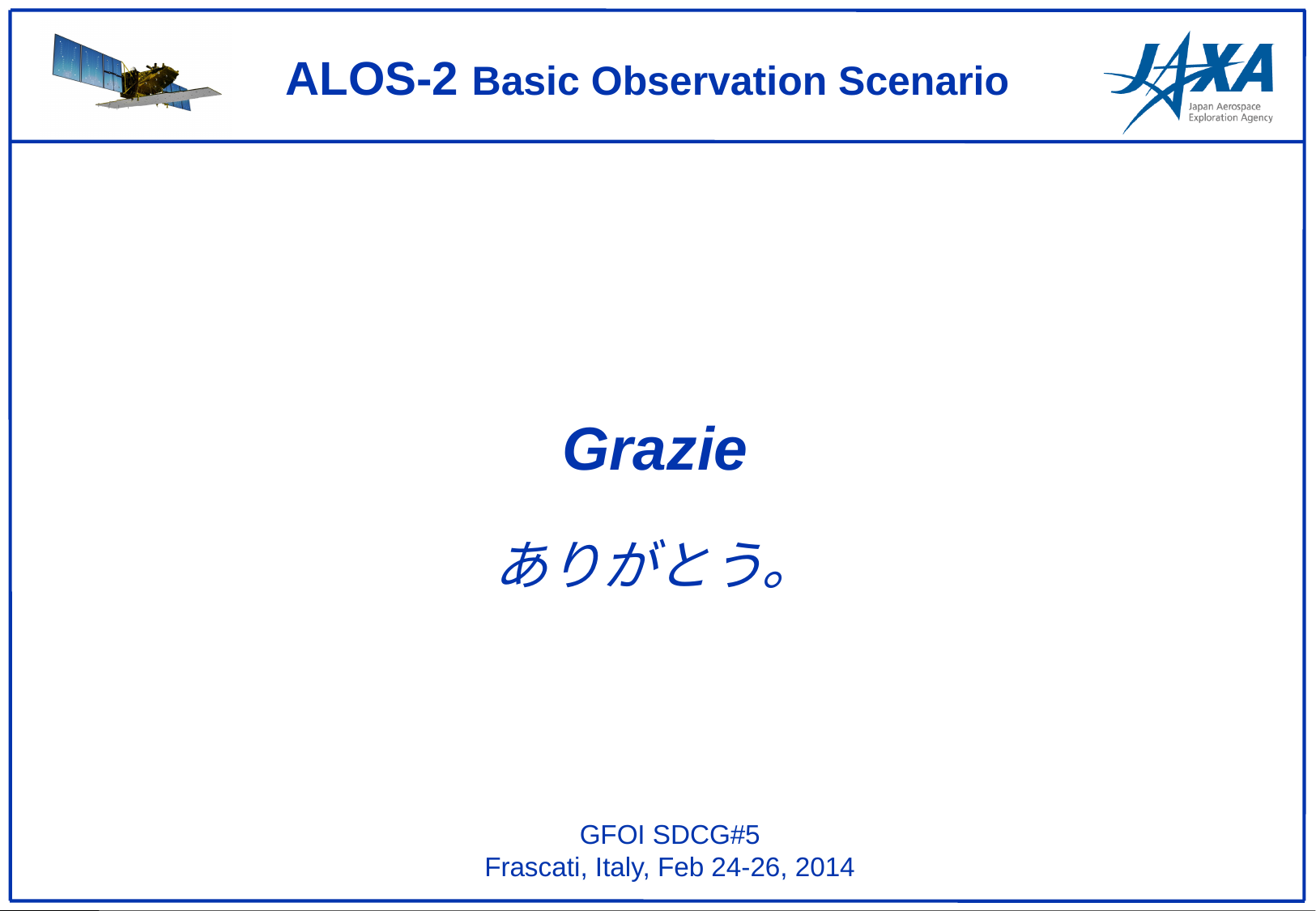

# Grazie ありがとう。
GFOI SDCG#5
Frascati, Italy, Feb 24-26, 2014